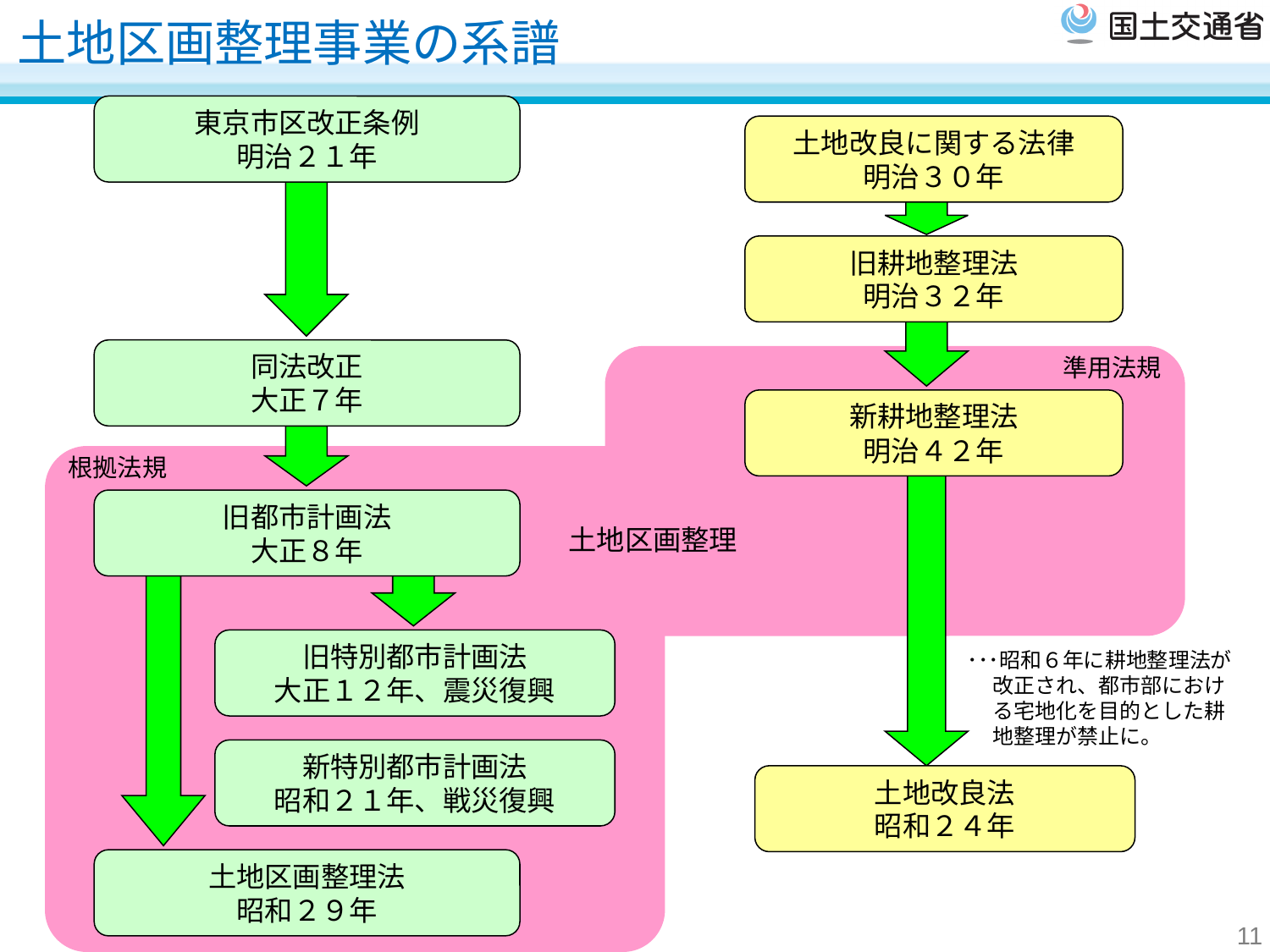

土地区画整理事業の系譜
東京市区改正条例
明治２１年
土地改良に関する法律
明治３０年

旧耕地整理法
明治３２年

同法改正
大正７年

準用法規
新耕地整理法
明治４２年

根拠法規
旧都市計画法
大正８年

土地区画整理
旧特別都市計画法
大正１２年、震災復興
･･･昭和６年に耕地整理法が改正され、都市部における宅地化を目的とした耕地整理が禁止に。
新特別都市計画法
昭和２１年、戦災復興
土地改良法
昭和２４年
土地区画整理法
昭和２９年
11